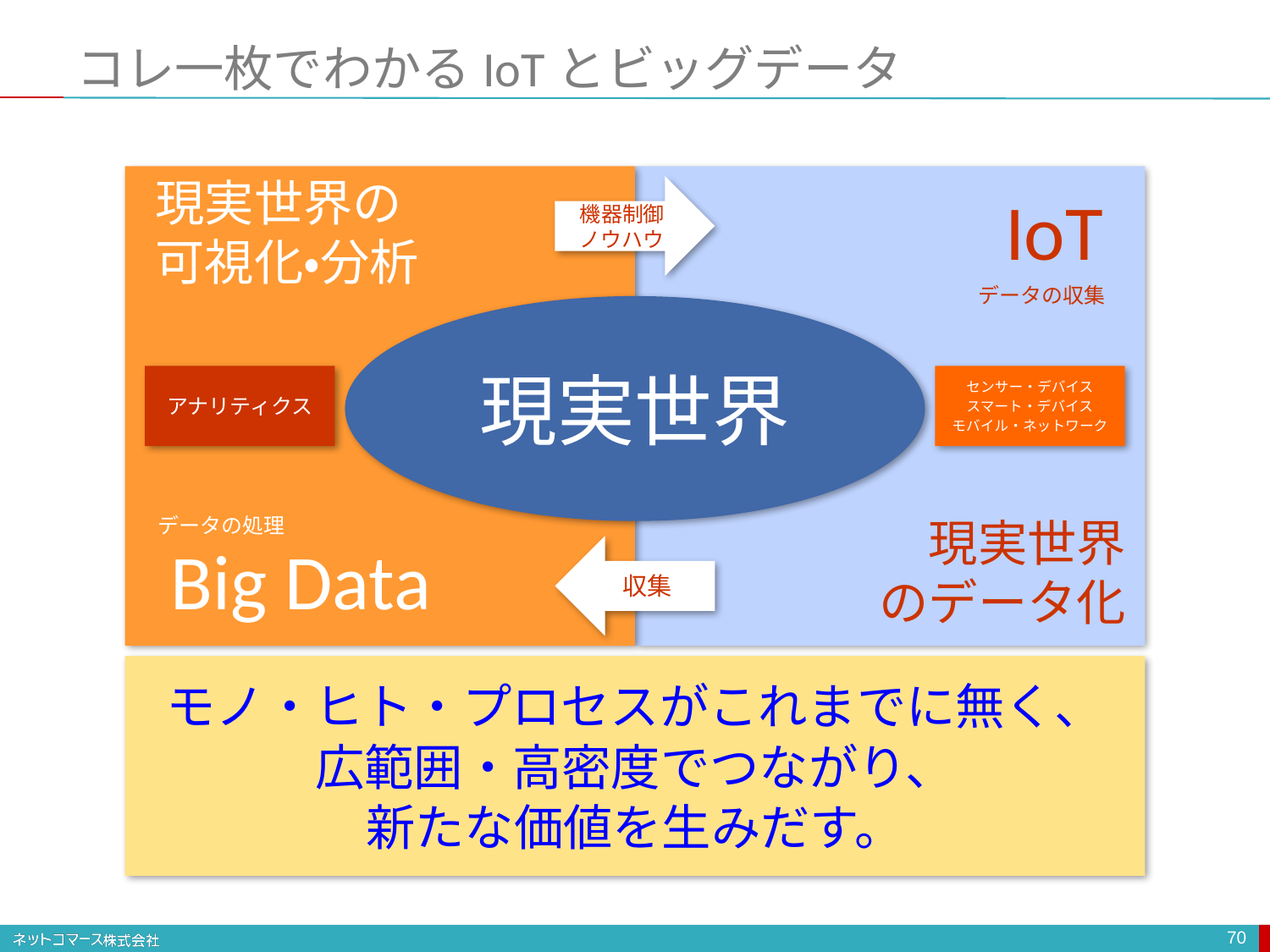

# コレ一枚でわかるIoTとビッグデータ

現実世界の
可視化・分析

機器制御
ノウハウ
IoT
データの収集
現実世界
センサー・デバイス
スマート・デバイス
モバイル・ネットワーク
アナリティクス
データの処理
現実世界
のデータ化
Big Data
収集
モノ・ヒト・プロセスがこれまでに無く、
広範囲・高密度でつながり、
新たな価値を生みだす。
70